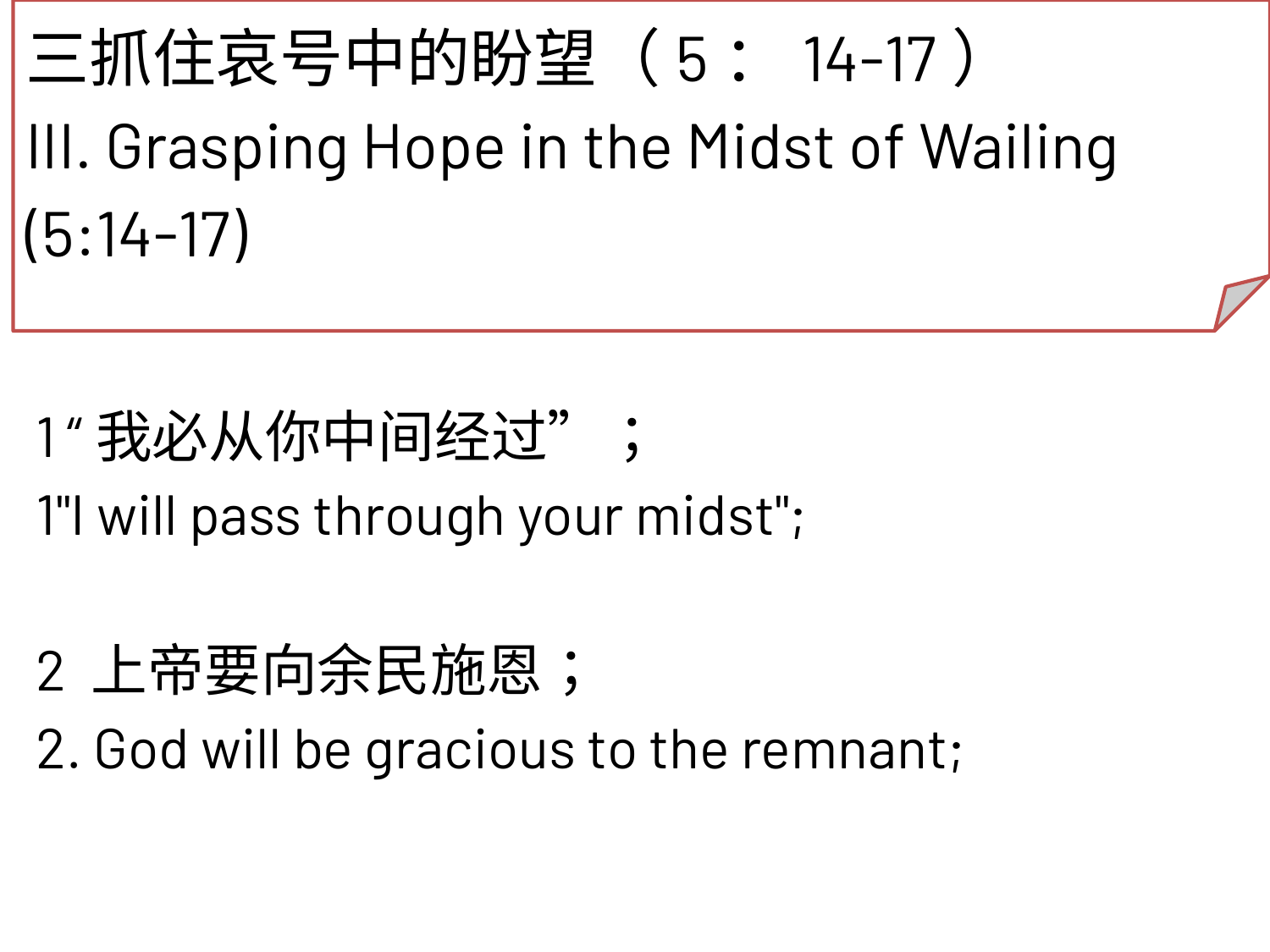

三抓住哀号中的盼望（5：14-17）
III. Grasping Hope in the Midst of Wailing (5:14-17)
1 “我必从你中间经过”；
1"I will pass through your midst";

2 上帝要向余民施恩；
2. God will be gracious to the remnant;